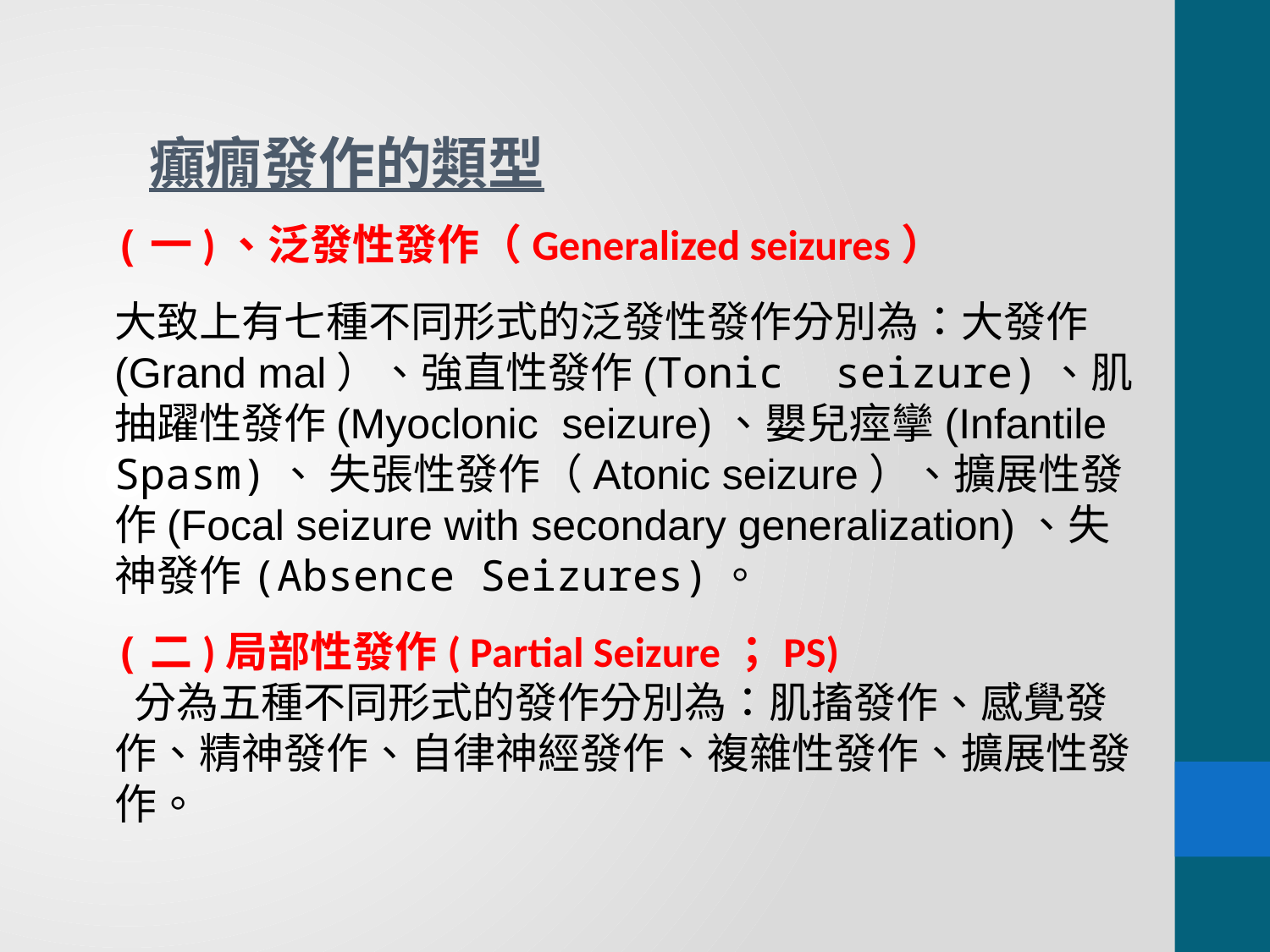

癲癇發作的類型
(一)、泛發性發作（Generalized seizures）

大致上有七種不同形式的泛發性發作分別為：大發作(Grand mal）、強直性發作(Tonic  seizure)、肌抽躍性發作(Myoclonic  seizure)、嬰兒痙攣(Infantile  Spasm)、 失張性發作（Atonic seizure）、擴展性發作(Focal seizure with secondary generalization)、失神發作(Absence Seizures)。
(二)局部性發作( Partial Seizure；PS)
 分為五種不同形式的發作分別為：肌搐發作、感覺發作、精神發作、自律神經發作、複雜性發作、擴展性發作。